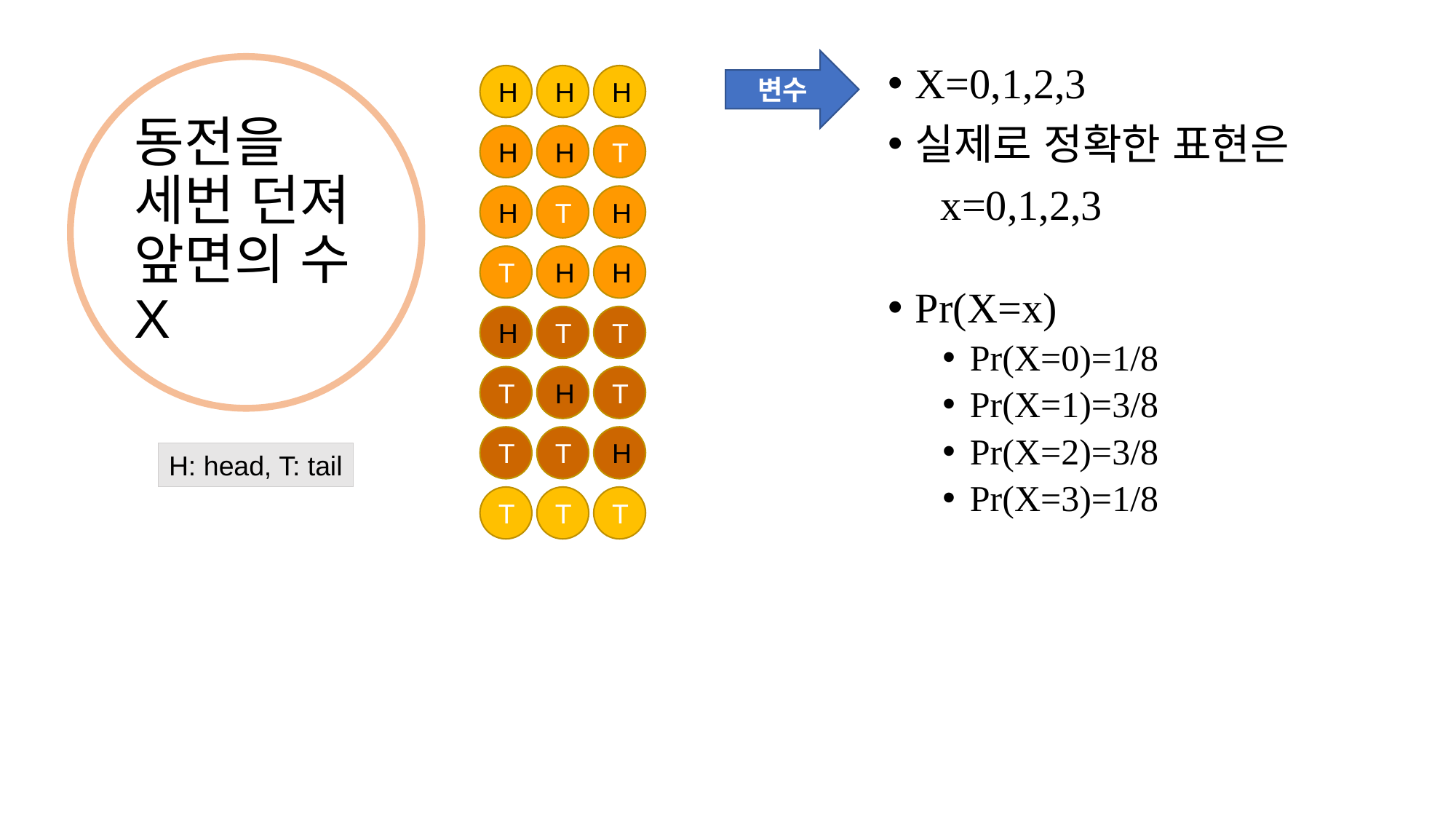

# 동전을 세번 던져 앞면의 수 X
변수

X=0,1,2,3
실제로 정확한 표현은
     x=0,1,2,3

Pr(X=x)
Pr(X=0)=1/8
Pr(X=1)=3/8
Pr(X=2)=3/8
Pr(X=3)=1/8
H
H
H
H
H
T
H
T
H
T
H
H
H
T
T
T
H
T
T
T
H
T
T
T
H: head, T: tail